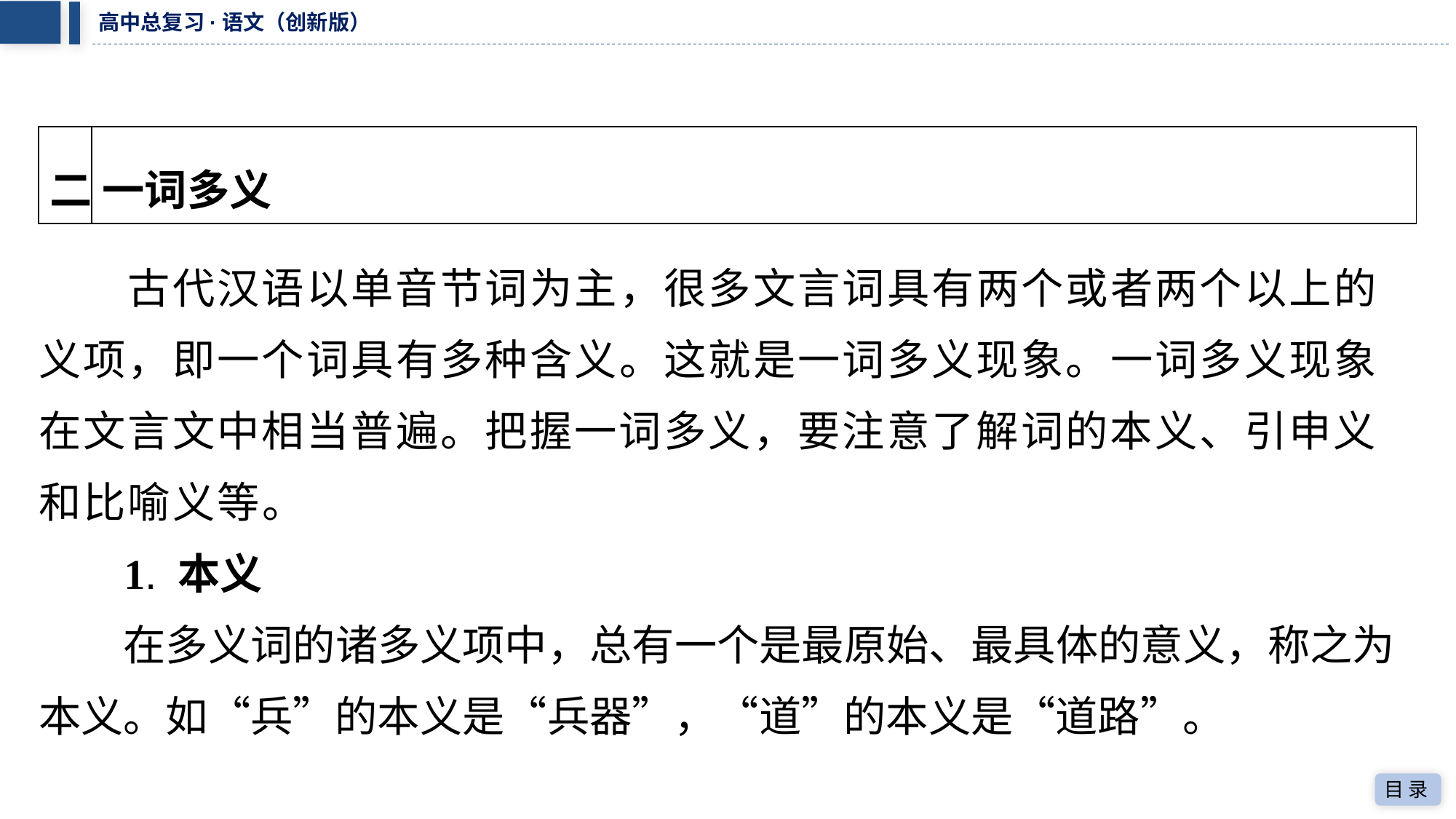

| 二 | 一词多义 |
| --- | --- |
　　古代汉语以单音节词为主，很多文言词具有两个或者两个以上的
义项，即一个词具有多种含义。这就是一词多义现象。一词多义现象
在文言文中相当普遍。把握一词多义，要注意了解词的本义、引申义
和比喻义等。
1. 本义
在多义词的诸多义项中，总有一个是最原始、最具体的意义，称之为
本义。如“兵”的本义是“兵器”，“道”的本义是“道路”。